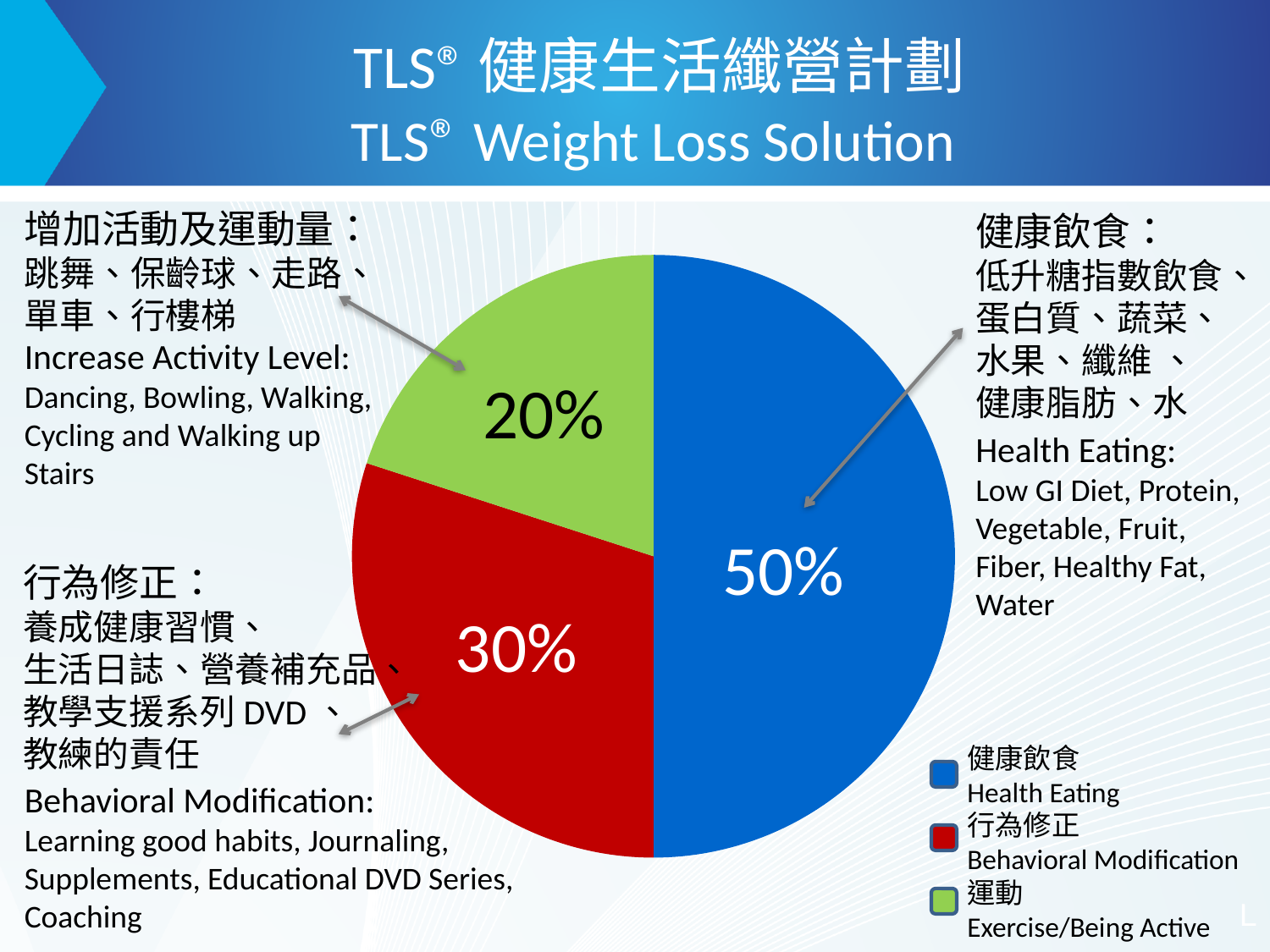

TLS®健康生活纖營計劃
TLS® Weight Loss Solution
增加活動及運動量：
跳舞、保齡球、走路、
單車、行樓梯
健康飲食：
低升糖指數飲食、
蛋白質、蔬菜、
水果、纖維 、
健康脂肪、水

### Chart

| Category | Sales |
|---|---|
| Healthy Living | 0.5 |
| Become Capable | 0.3000000000000002 |
| Movement | 0.2 |
Increase Activity Level:
Dancing, Bowling, Walking,
Cycling and Walking up
Stairs
20%
Health Eating:
Low GI Diet, Protein,
Vegetable, Fruit,
Fiber, Healthy Fat,
Water
50%
行為修正：
養成健康習慣、
生活日誌、營養補充品、
教學支援系列DVD、
教練的責任

30%
健康飲食
Health Eating
行為修正
Behavioral Modification
運動
Exercise/Being Active

Behavioral Modification:
Learning good habits, Journaling,
Supplements, Educational DVD Series,
Coaching

L